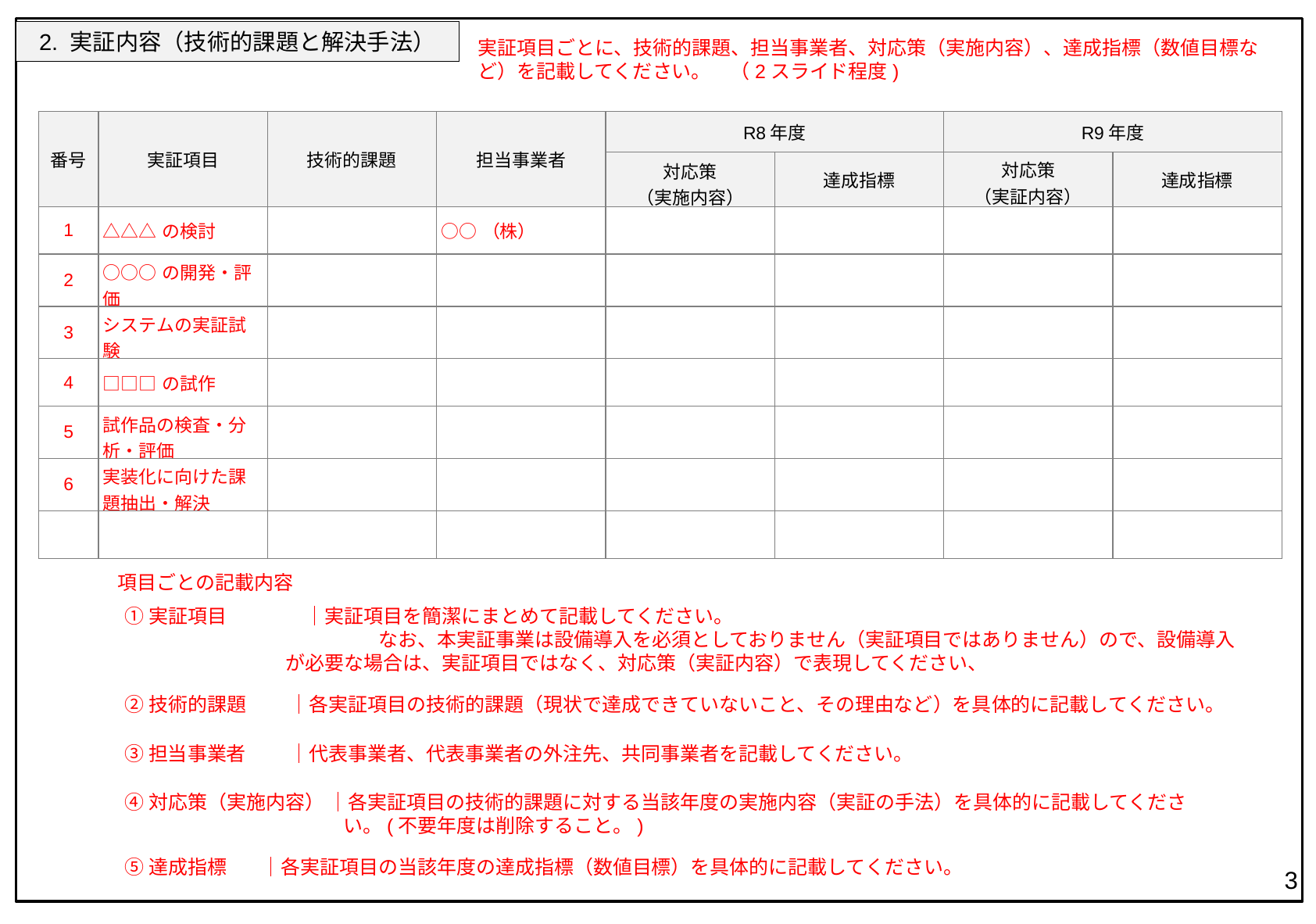

2. 実証内容（技術的課題と解決手法）
実証項目ごとに、技術的課題、担当事業者、対応策（実施内容）、達成指標（数値目標など）を記載してください。　（2スライド程度)

| 番号 | 実証項目 | 技術的課題 | 担当事業者 | R8年度 |  | R9年度 | R4年度 |
| --- | --- | --- | --- | --- | --- | --- | --- |
|  |  |  |  | 対応策 （実施内容） | 達成指標 | 対応策 （実証内容） | 達成指標 |
| 1 | △△△の検討 |  | ○○（株） |  |  |  |  |
| 2 | ○○○の開発・評価 |  |  |  |  |  |  |
| 3 | システムの実証試験 |  |  |  |  |  |  |
| 4 | □□□の試作 |  |  |  |  |  |  |
| 5 | 試作品の検査・分析・評価 |  |  |  |  |  |  |
| 6 | 実装化に向けた課題抽出・解決 |  |  |  |  |  |  |
|  |  |  |  |  |  |  |  |
項目ごとの記載内容
①実証項目　　　　｜実証項目を簡潔にまとめて記載してください。
　　　　　　　　　　　　　なお、本実証事業は設備導入を必須としておりません（実証項目ではありません）ので、設備導入が必要な場合は、実証項目ではなく、対応策（実証内容）で表現してください、
②技術的課題　　 ｜各実証項目の技術的課題（現状で達成できていないこと、その理由など）を具体的に記載してください。
③担当事業者 　　｜代表事業者、代表事業者の外注先、共同事業者を記載してください。
④対応策（実施内容） ｜各実証項目の技術的課題に対する当該年度の実施内容（実証の手法）を具体的に記載してください。(不要年度は削除すること。)
⑤達成指標        ｜各実証項目の当該年度の達成指標（数値目標）を具体的に記載してください。
3